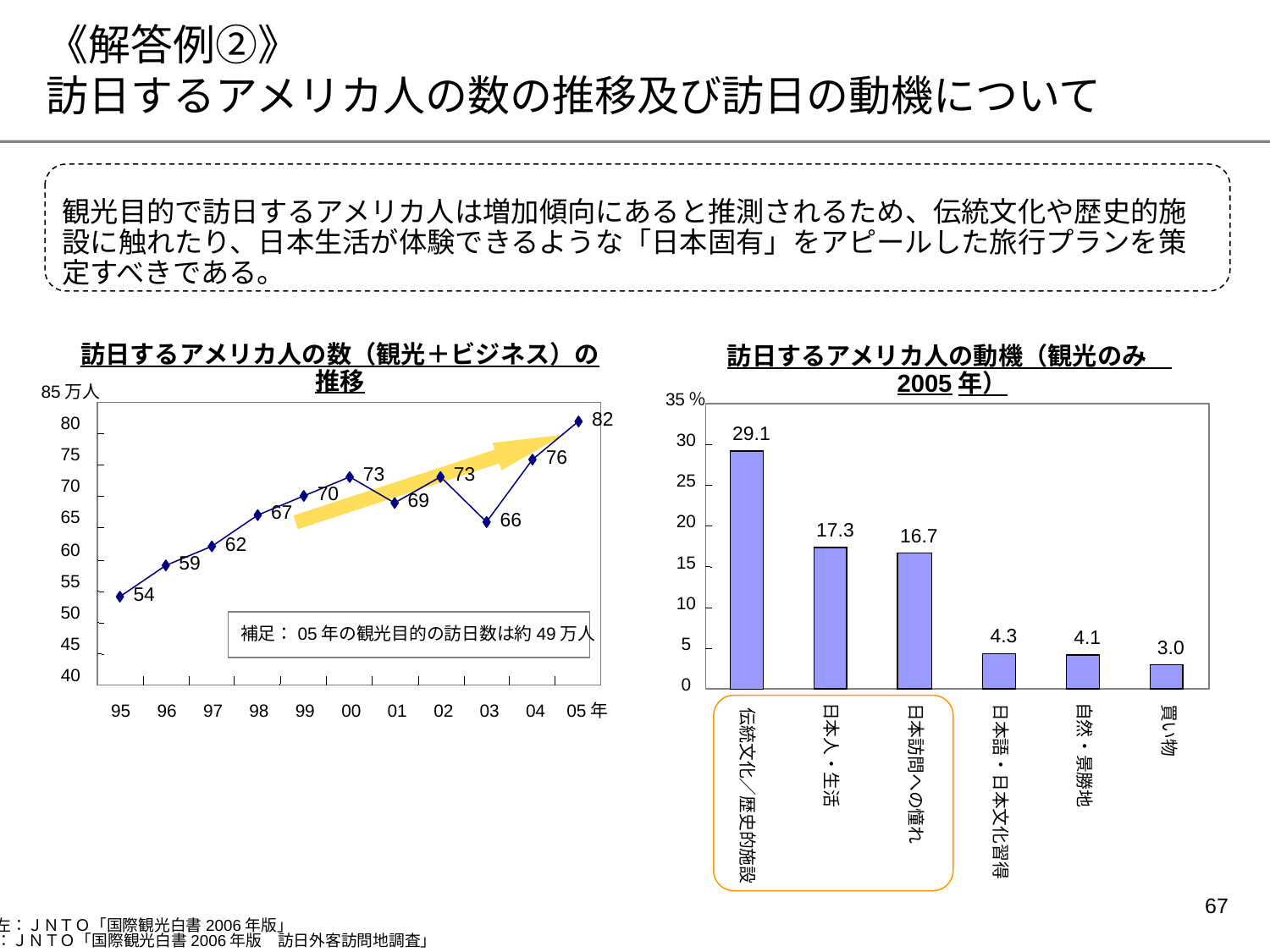

# 《解答例②》 訪日するアメリカ人の数の推移及び訪日の動機について

観光目的で訪日するアメリカ人は増加傾向にあると推測されるため、伝統文化や歴史的施設に触れたり、日本生活が体験できるような「日本固有」をアピールした旅行プランを策定すべきである。
訪日するアメリカ人の数（観光＋ビジネス）の推移
訪日するアメリカ人の動機（観光のみ　2005年）
85万人
35％

82
80

29.1
30

75
76

73
73

25
70
70

69

67
65

66
20

17.3

16.7

62
60

59
15

55
54

10
50

補足：05年の観光目的の訪日数は約49万人

4.3
4.1
45
5
3.0

40
0

95
96
97
98
99
00
01
02
03
04
05年
買い物
日本人・生活
自然・景勝地
日本訪問への憧れ
日本語・日本文化習得
伝統文化／歴史的施設
67
出典： 左：ＪＮＴＯ「国際観光白書2006年版」
         右：ＪＮＴＯ「国際観光白書2006年版　訪日外客訪問地調査」